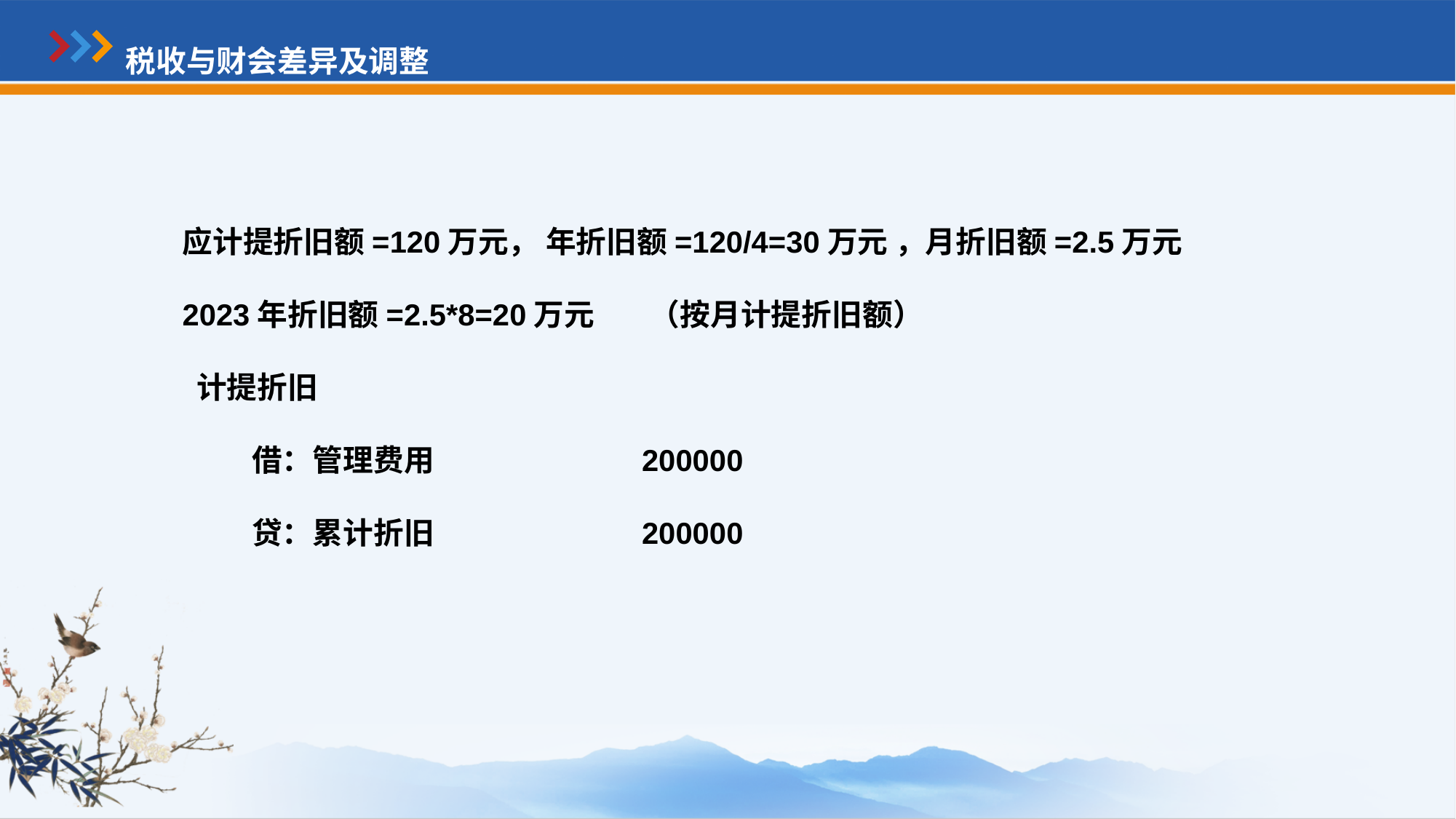

税收与财会差异及调整

应计提折旧额=120万元， 年折旧额=120/4=30万元 ，月折旧额=2.5万元
2023年折旧额=2.5*8=20万元        （按月计提折旧额）
 计提折旧
         借：管理费用                             200000
         贷：累计折旧                             200000